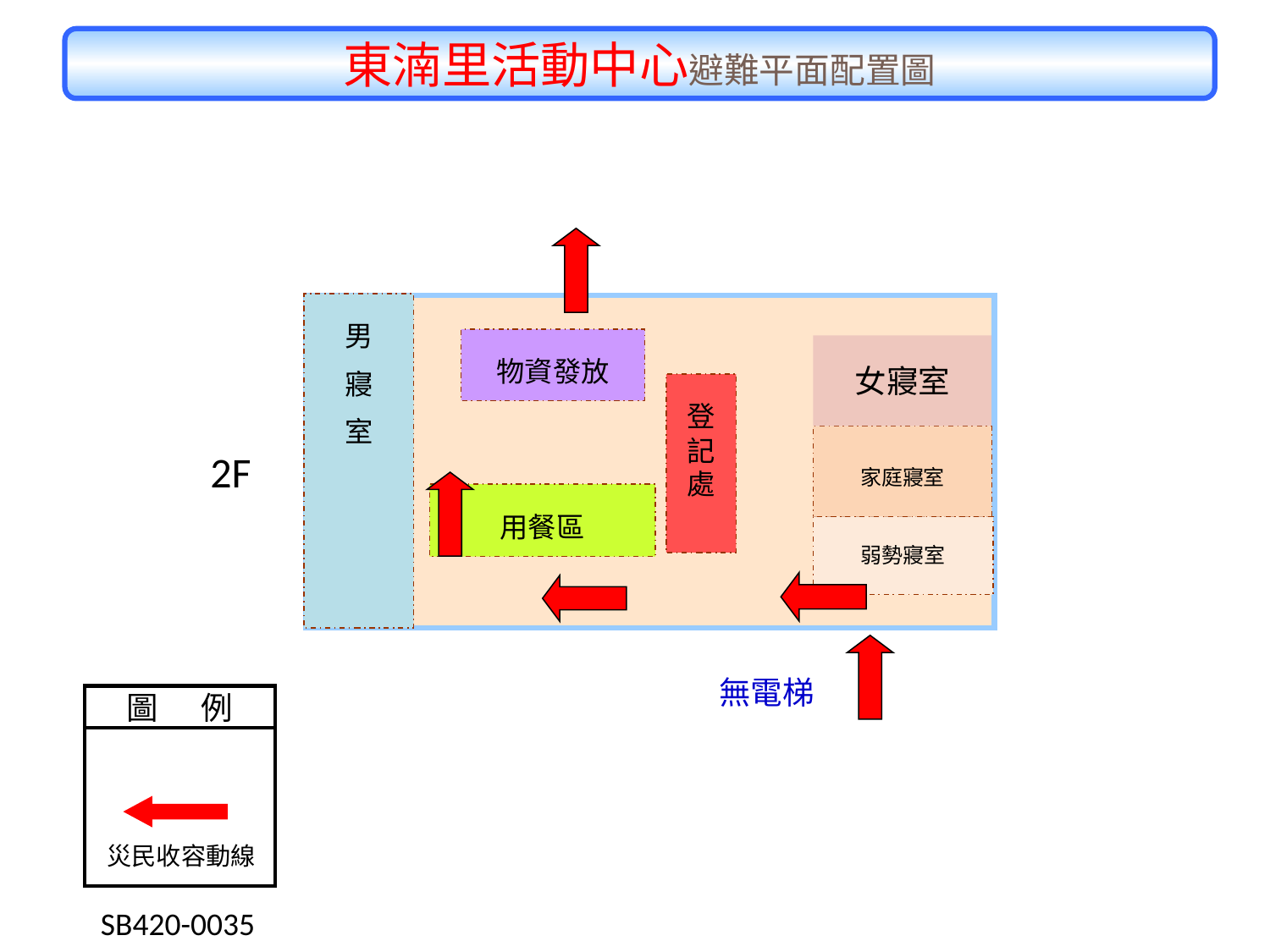

東湳里活動中心避難平面配置圖

男
寢
室

物資發放
女寢室
登記處
家庭寢室
2F

用餐區
弱勢寢室

無電梯
圖      例

災民收容動線
      SB420-0035